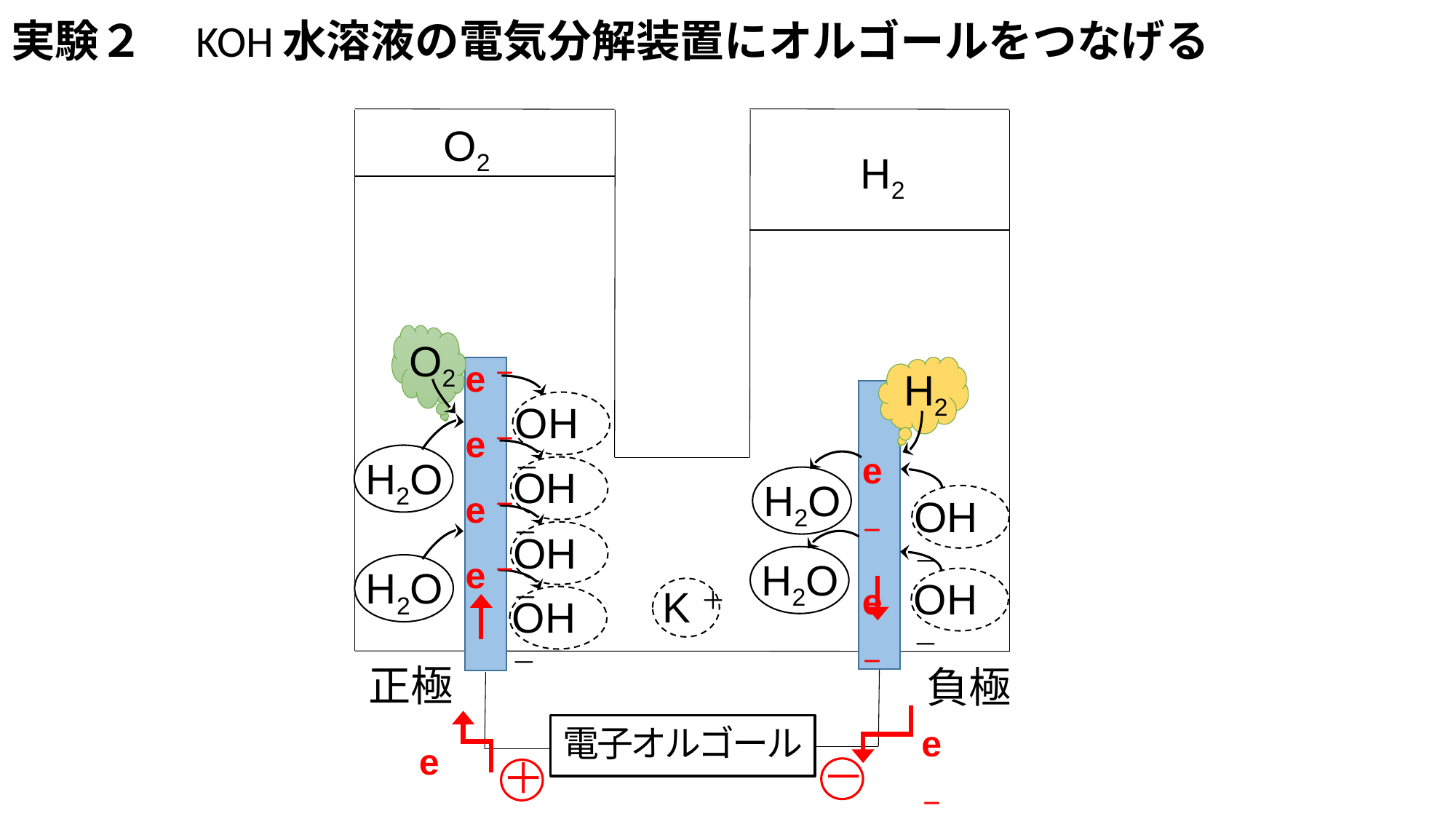

# 実験２　KOH水溶液の電気分解装置にオルゴールをつなげる
O2
H2

O2
e－
e－
e－
e－

H2O

H2O

H2

OH－

OH－

e－
e－

OH－

OH－

OH－

OH－

H2O

H2O
K＋

正極
負極
e－
e－
電子オルゴール
－

＋